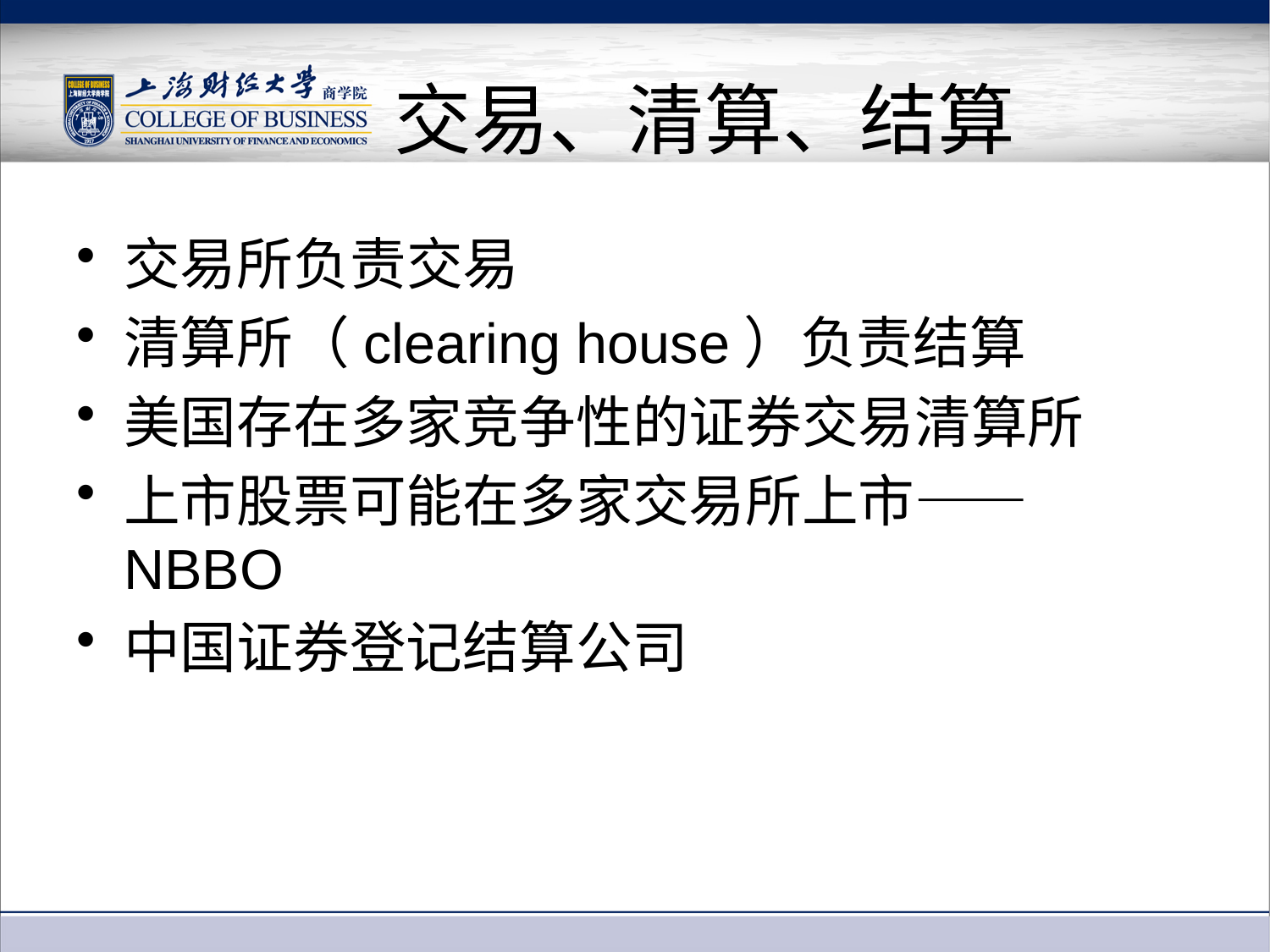

# 交易、清算、结算
交易所负责交易
清算所（clearing house）负责结算
美国存在多家竞争性的证券交易清算所
上市股票可能在多家交易所上市——NBBO
中国证券登记结算公司